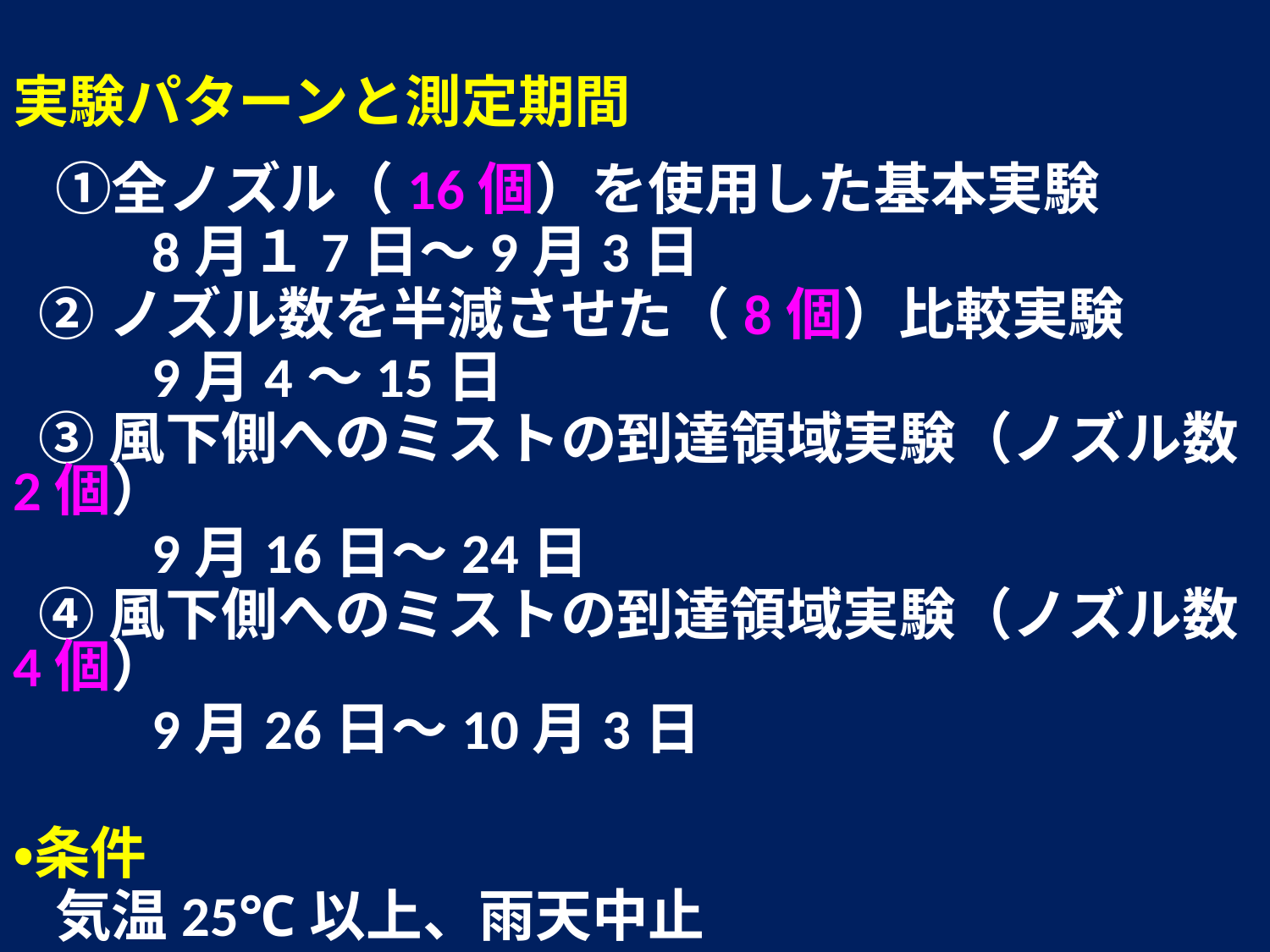

実験パターンと測定期間

　①全ノズル（16個）を使用した基本実験
　　 8月１7日～9月3日
  ②ノズル数を半減させた（8個）比較実験
　　 9月4～15日
  ③風下側へのミストの到達領域実験（ノズル数2個）
　　 9月16日～24日
  ④風下側へのミストの到達領域実験（ノズル数4個）
　　 9月26日～10月3日

・条件
　気温25℃以上、雨天中止